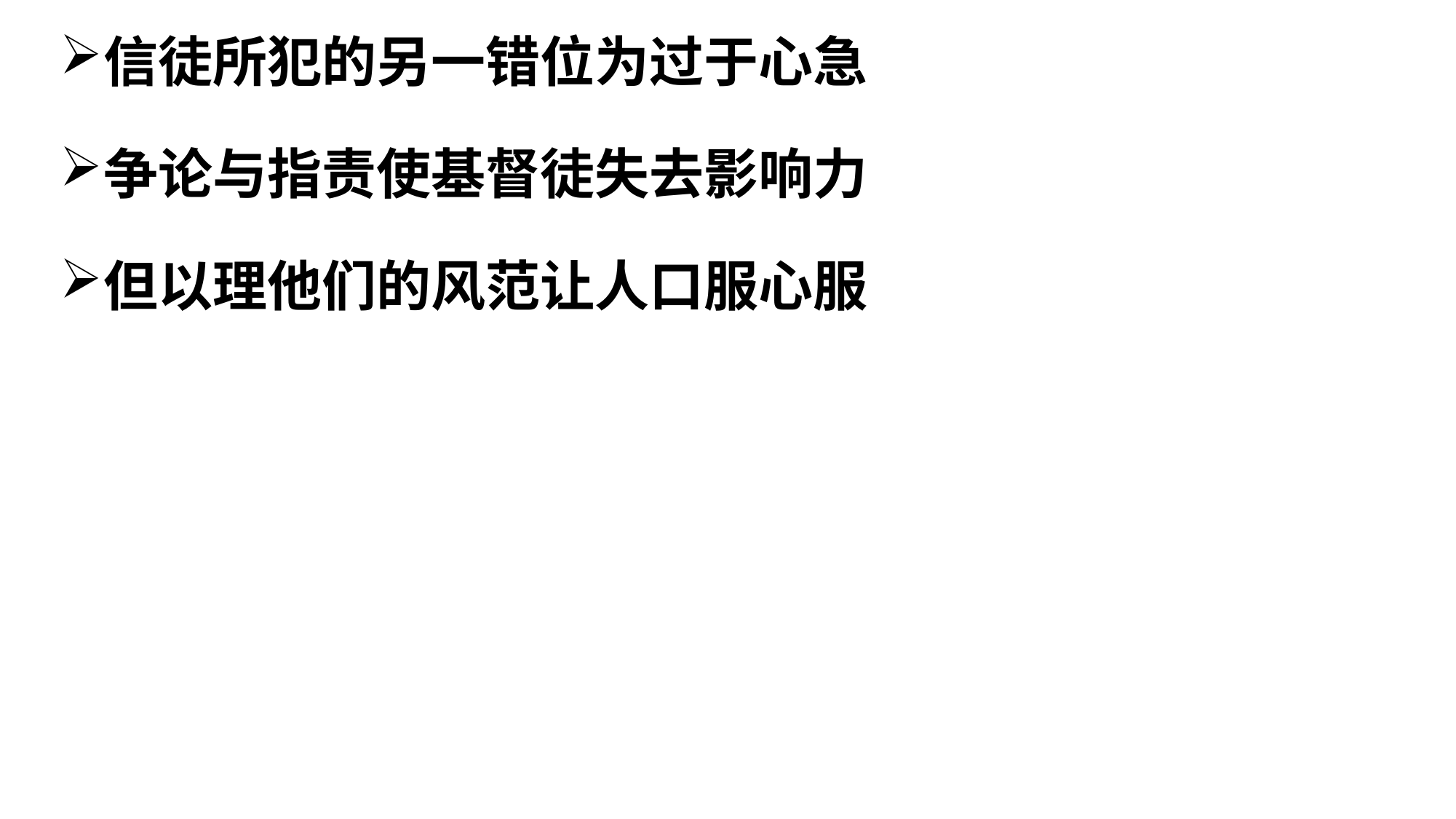

信徒所犯的另一错位为过于心急

争论与指责使基督徒失去影响力

但以理他们的风范让人口服心服